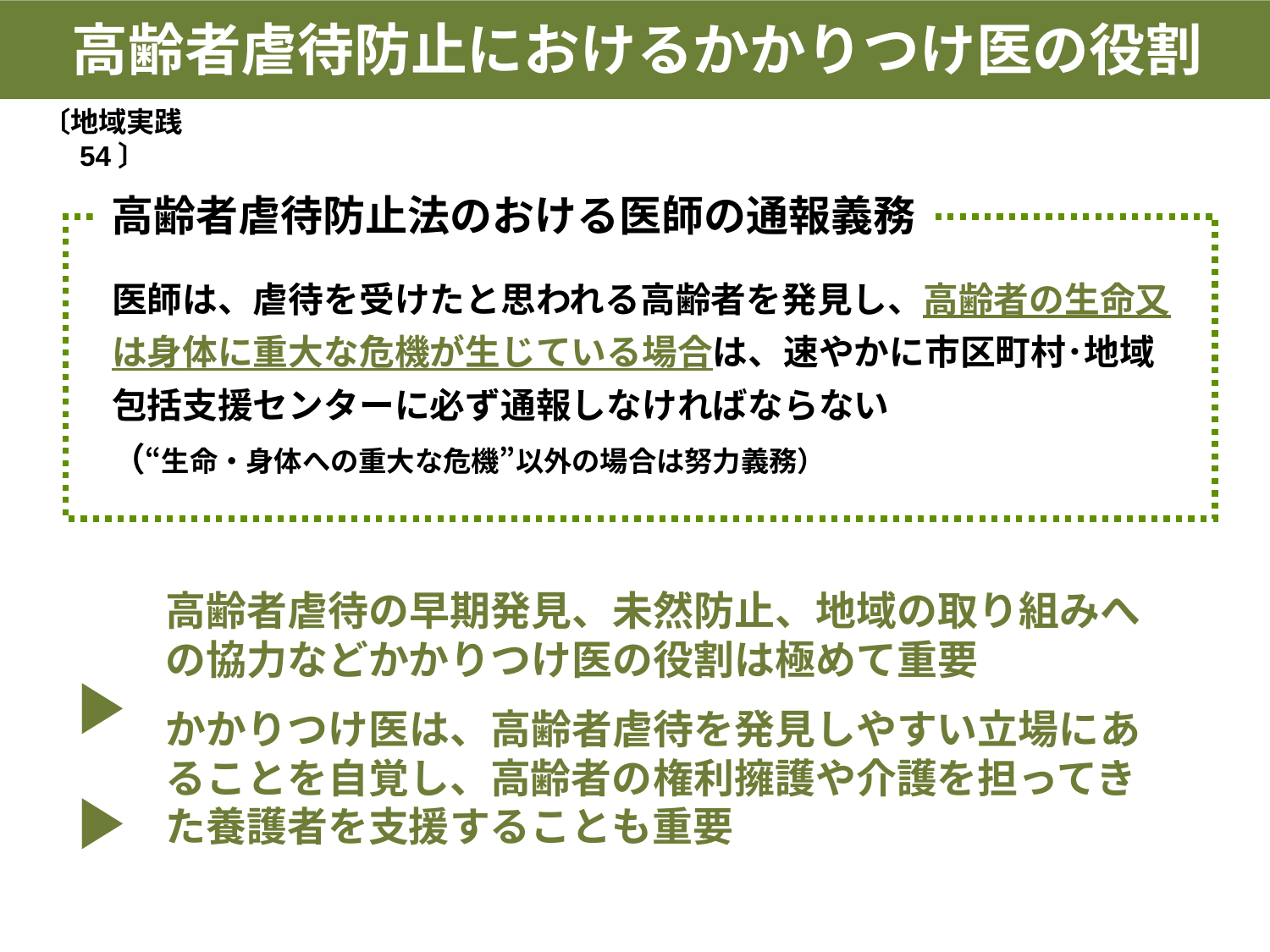

高齢者虐待防止におけるかかりつけ医の役割
〔地域実践 54〕
高齢者虐待防止法のおける医師の通報義務

医師は、虐待を受けたと思われる高齢者を発見し、高齢者の生命又は身体に重大な危機が生じている場合は、速やかに市区町村･地域包括支援センターに必ず通報しなければならない
（“生命・身体への重大な危機”以外の場合は努力義務）
 ▶
高齢者虐待の早期発見、未然防止、地域の取り組みへの協力などかかりつけ医の役割は極めて重要
かかりつけ医は、高齢者虐待を発見しやすい立場にあることを自覚し、高齢者の権利擁護や介護を担ってきた養護者を支援することも重要
 ▶